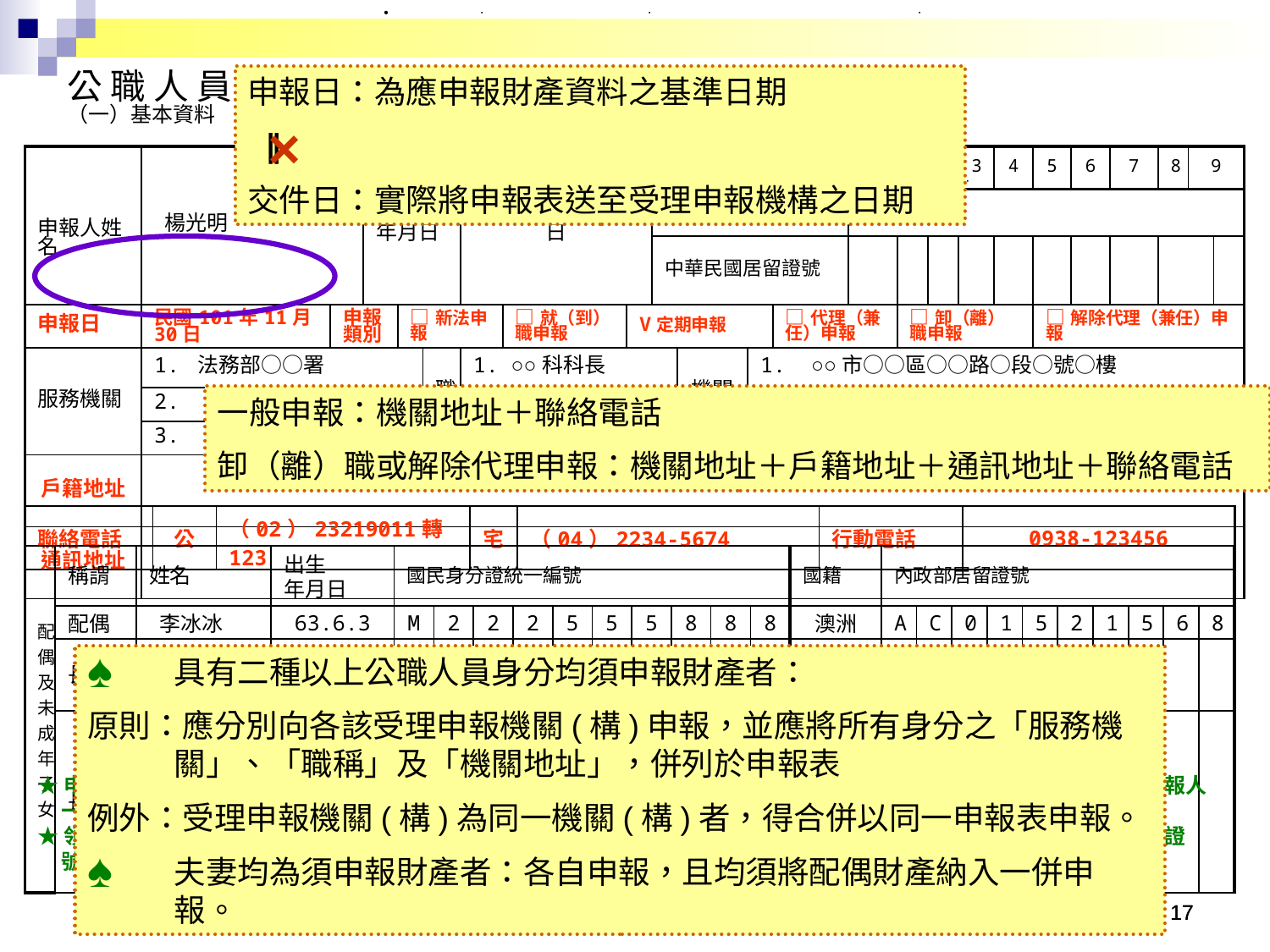

公 職 人 員 財 產 申 報 表                                 (民國101年申報)
（一）基本資料
申報日：為應申報財產資料之基準日期
  ∥
交件日：實際將申報表送至受理申報機構之日期
×

| 申報人姓名 | 楊光明 |  | 出生 年月日 |  |  | 民國50年6月8日 |  |  | 國民身分證統一編號 |  |  |  | A | 1 | 2 | 3 | 4 | 5 | 6 | 7 | 8 | 9 |  |
| --- | --- | --- | --- | --- | --- | --- | --- | --- | --- | --- | --- | --- | --- | --- | --- | --- | --- | --- | --- | --- | --- | --- | --- |
|  |  |  |  |  |  |  |  |  | 國籍 |  |  |  |  |  |  |  |  |  |  |  |  |  |  |
|  |  |  |  |  |  |  |  |  | 中華民國居留證號 |  |  |  |  |  |  |  |  |  |  |  |  |  |  |
| 申報日 | 民國101年11月30日 | 申報 類別 |  | □新法申報 |  |  | □就（到）職申報 | V定期申報 |  |  |  | □代理（兼任）申報 |  | □卸（離）職申報 |  |  |  | □解除代理（兼任）申報 |  |  |  |  |  |
| 服務機關 | 1. 法務部○○署 |  |  |  | 職稱 | 1. ○○科科長 |  |  |  | 機關地址 | 1. ○○市○○區○○路○段○號○樓 |  |  |  |  |  |  |  |  |  |  |  |  |
|  | 2. |  |  |  |  | 2. |  |  |  |  | 2. |  |  |  |  |  |  |  |  |  |  |  |  |
|  | 3. |  |  |  |  | 3. |  |  |  |  | 3. |  |  |  |  |  |  |  |  |  |  |  |  |
| 戶籍地址 |  |  |  |  |  |  |  |  |  |  |  |  |  |  |  |  |  |  |  |  |  |  |  |
| 通訊地址 |  |  |  |  |  |  |  |  |  |  |  |  |  |  |  |  |  |  |  |  |  |  |  |

一般申報：機關地址＋聯絡電話
卸（離）職或解除代理申報：機關地址＋戶籍地址＋通訊地址＋聯絡電話
| 聯絡電話 | 公 | （02）23219011轉123 | 宅 | （04）2234-5674 | 行動電話 | 0938-123456 |
| --- | --- | --- | --- | --- | --- | --- |
| 配偶及未成年子女 | 稱謂 | 姓名 | 出生 年月日 | 國民身分證統一編號 |  |  |  |  |  |  |  |  |  | 國籍 | 內政部居留證號 |  |  |  |  |  |  |  |  |  |
| --- | --- | --- | --- | --- | --- | --- | --- | --- | --- | --- | --- | --- | --- | --- | --- | --- | --- | --- | --- | --- | --- | --- | --- | --- |
|  | 配偶 | 李冰冰 | 63.6.3 | M | 2 | 2 | 2 | 5 | 5 | 5 | 8 | 8 | 8 | 澳洲 | A | C | 0 | 1 | 5 | 2 | 1 | 5 | 6 | 8 |
|  | 長子 | 楊四郎 | 86.11.30 | A | 1 | 6 | 8 | 1 | 6 | 8 | 1 | 6 | 8 |  |  |  |  |  |  |  |  |  |  |  |
|  | 長女 | 楊小琳 | 88.2.27 | A | 2 | 8 | 9 | 2 | 8 | 9 | 2 | 8 | 9 |  |  |  |  |  |  |  |  |  |  |  |
具有二種以上公職人員身分均須申報財產者：
原則：應分別向各該受理申報機關(構)申報，並應將所有身分之「服務機關」、「職稱」及「機關地址」，併列於申報表
例外：受理申報機關(構)為同一機關(構)者，得合併以同一申報表申報。
夫妻均為須申報財產者：各自申報，且均須將配偶財產納入一併申報。
★申報人之配偶及未成年子女（未滿二十歲者）各別所有之財產，符合公職人員財產申報法所定應申報之標準者，應由申報人一併申報。
★領有國民身分證者，應填寫國民身分證統一編號於申報表基本資料欄；未領國民身分證者，應填寫國籍及中華民國居留證號。
17
17